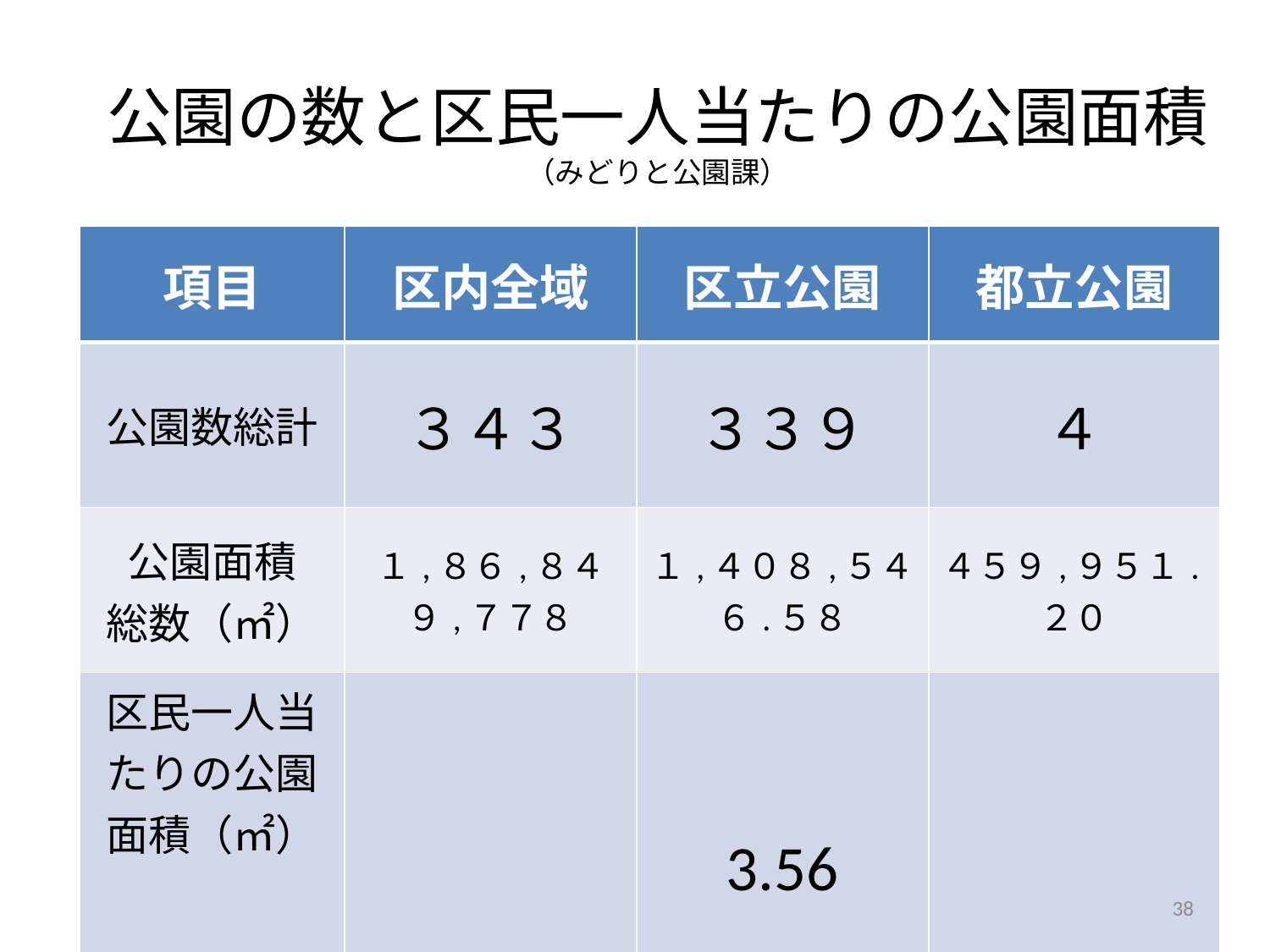

# 公園の数と区民一人当たりの公園面積 （みどりと公園課）
| 項目 | 区内全域 | 区立公園 | 都立公園 |
| --- | --- | --- | --- |
| 公園数総計 | ３４３ | ３３９ | ４ |
| 公園面積 総数（㎡） | １,８６,８４９,７７８ | １,４０８,５４６.５８ | ４５９,９５１.２０ |
| 区民一人当たりの公園 面積（㎡） |  | 3.56 |  |
38